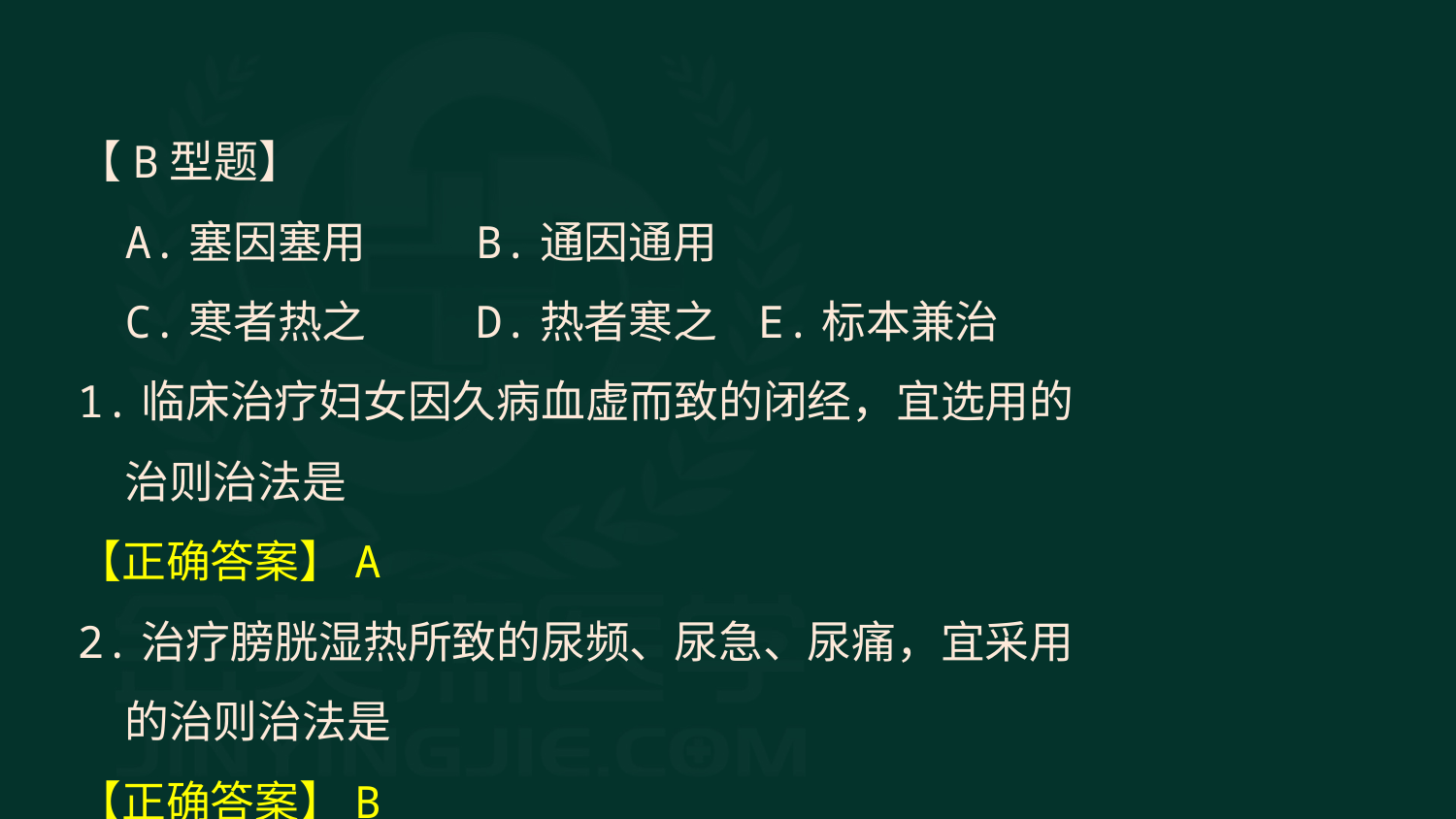

【B型题】
A.塞因塞用 　　B.通因通用
C.寒者热之　　 D.热者寒之   E.标本兼治
1.临床治疗妇女因久病血虚而致的闭经，宜选用的治则治法是
【正确答案】A
2.治疗膀胱湿热所致的尿频、尿急、尿痛，宜采用的治则治法是
【正确答案】B